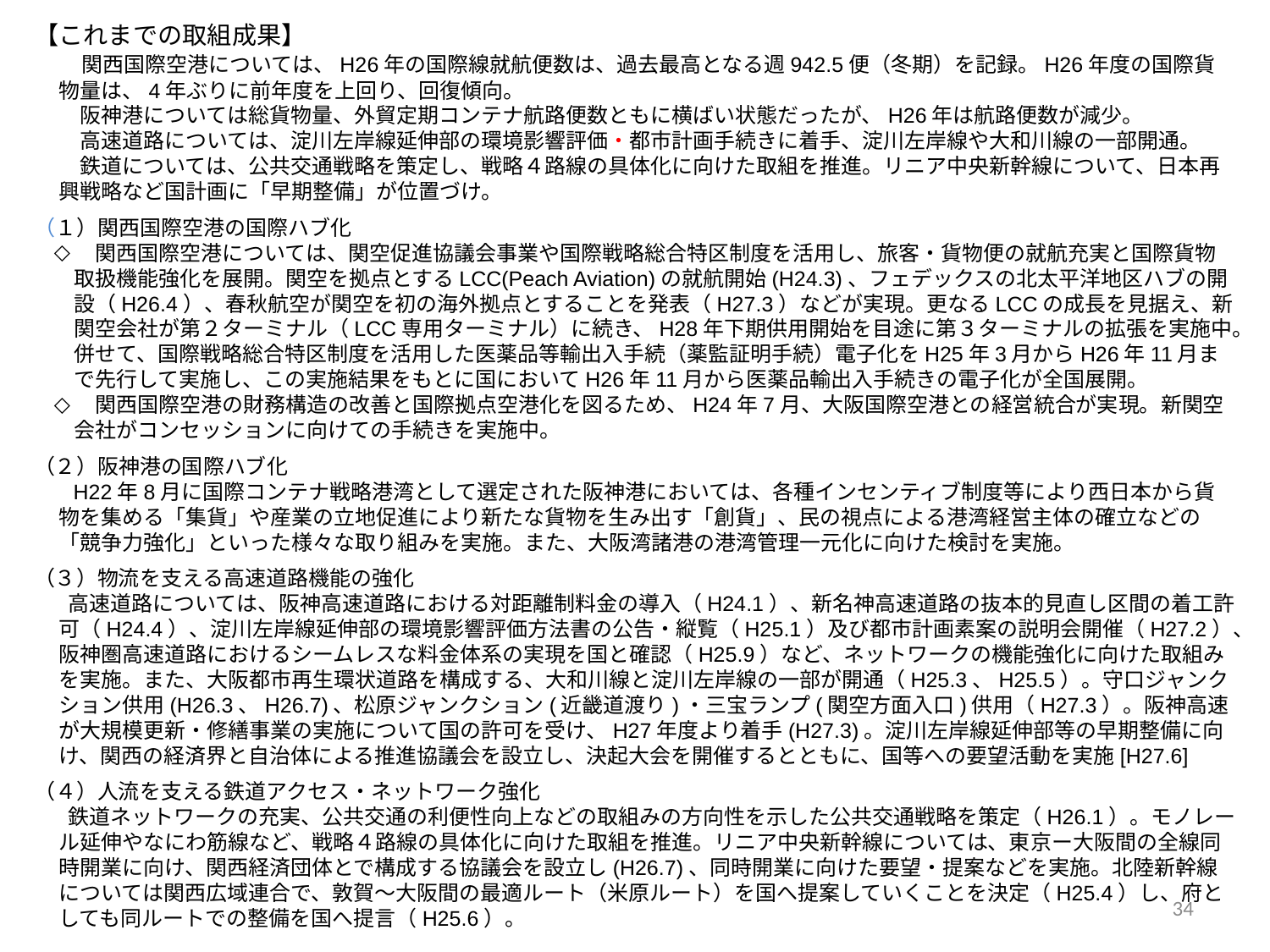

【これまでの取組成果】
　関西国際空港については、H26年の国際線就航便数は、過去最高となる週942.5便（冬期）を記録。H26年度の国際貨物量は、4年ぶりに前年度を上回り、回復傾向。
　阪神港については総貨物量、外貿定期コンテナ航路便数ともに横ばい状態だったが、H26年は航路便数が減少。
　高速道路については、淀川左岸線延伸部の環境影響評価・都市計画手続きに着手、淀川左岸線や大和川線の一部開通。
　鉄道については、公共交通戦略を策定し、戦略４路線の具体化に向けた取組を推進。リニア中央新幹線について、日本再興戦略など国計画に「早期整備」が位置づけ。
（１）関西国際空港の国際ハブ化
　関西国際空港については、関空促進協議会事業や国際戦略総合特区制度を活用し、旅客・貨物便の就航充実と国際貨物取扱機能強化を展開。関空を拠点とするLCC(Peach Aviation)の就航開始(H24.3)、フェデックスの北太平洋地区ハブの開設（H26.4）、春秋航空が関空を初の海外拠点とすることを発表（H27.3）などが実現。更なるLCCの成長を見据え、新関空会社が第２ターミナル（LCC専用ターミナル）に続き、H28年下期供用開始を目途に第３ターミナルの拡張を実施中。併せて、国際戦略総合特区制度を活用した医薬品等輸出入手続（薬監証明手続）電子化をH25年3月からH26年11月まで先行して実施し、この実施結果をもとに国においてH26年11月から医薬品輸出入手続きの電子化が全国展開。
　関西国際空港の財務構造の改善と国際拠点空港化を図るため、H24年7月、大阪国際空港との経営統合が実現。新関空会社がコンセッションに向けての手続きを実施中。
（２）阪神港の国際ハブ化
　H22年8月に国際コンテナ戦略港湾として選定された阪神港においては、各種インセンティブ制度等により西日本から貨物を集める「集貨」や産業の立地促進により新たな貨物を生み出す「創貨」、民の視点による港湾経営主体の確立などの「競争力強化」といった様々な取り組みを実施。また、大阪湾諸港の港湾管理一元化に向けた検討を実施。
（３）物流を支える高速道路機能の強化
　高速道路については、阪神高速道路における対距離制料金の導入（H24.1）、新名神高速道路の抜本的見直し区間の着工許可（H24.4）、淀川左岸線延伸部の環境影響評価方法書の公告・縦覧（H25.1）及び都市計画素案の説明会開催（H27.2）、阪神圏高速道路におけるシームレスな料金体系の実現を国と確認（H25.9）など、ネットワークの機能強化に向けた取組みを実施。また、大阪都市再生環状道路を構成する、大和川線と淀川左岸線の一部が開通（H25.3、H25.5）。守口ジャンクション供用(H26.3、H26.7)、松原ジャンクション(近畿道渡り)・三宝ランプ(関空方面入口)供用（H27.3）。阪神高速が大規模更新・修繕事業の実施について国の許可を受け、H27年度より着手(H27.3)。淀川左岸線延伸部等の早期整備に向け、関西の経済界と自治体による推進協議会を設立し、決起大会を開催するとともに、国等への要望活動を実施[H27.6]
（４）人流を支える鉄道アクセス・ネットワーク強化
　鉄道ネットワークの充実、公共交通の利便性向上などの取組みの方向性を示した公共交通戦略を策定（H26.1）。モノレール延伸やなにわ筋線など、戦略４路線の具体化に向けた取組を推進。リニア中央新幹線については、東京ー大阪間の全線同時開業に向け、関西経済団体とで構成する協議会を設立し(H26.7)、同時開業に向けた要望・提案などを実施。北陸新幹線については関西広域連合で、敦賀～大阪間の最適ルート（米原ルート）を国へ提案していくことを決定（H25.4）し、府としても同ルートでの整備を国へ提言（H25.6）。
34